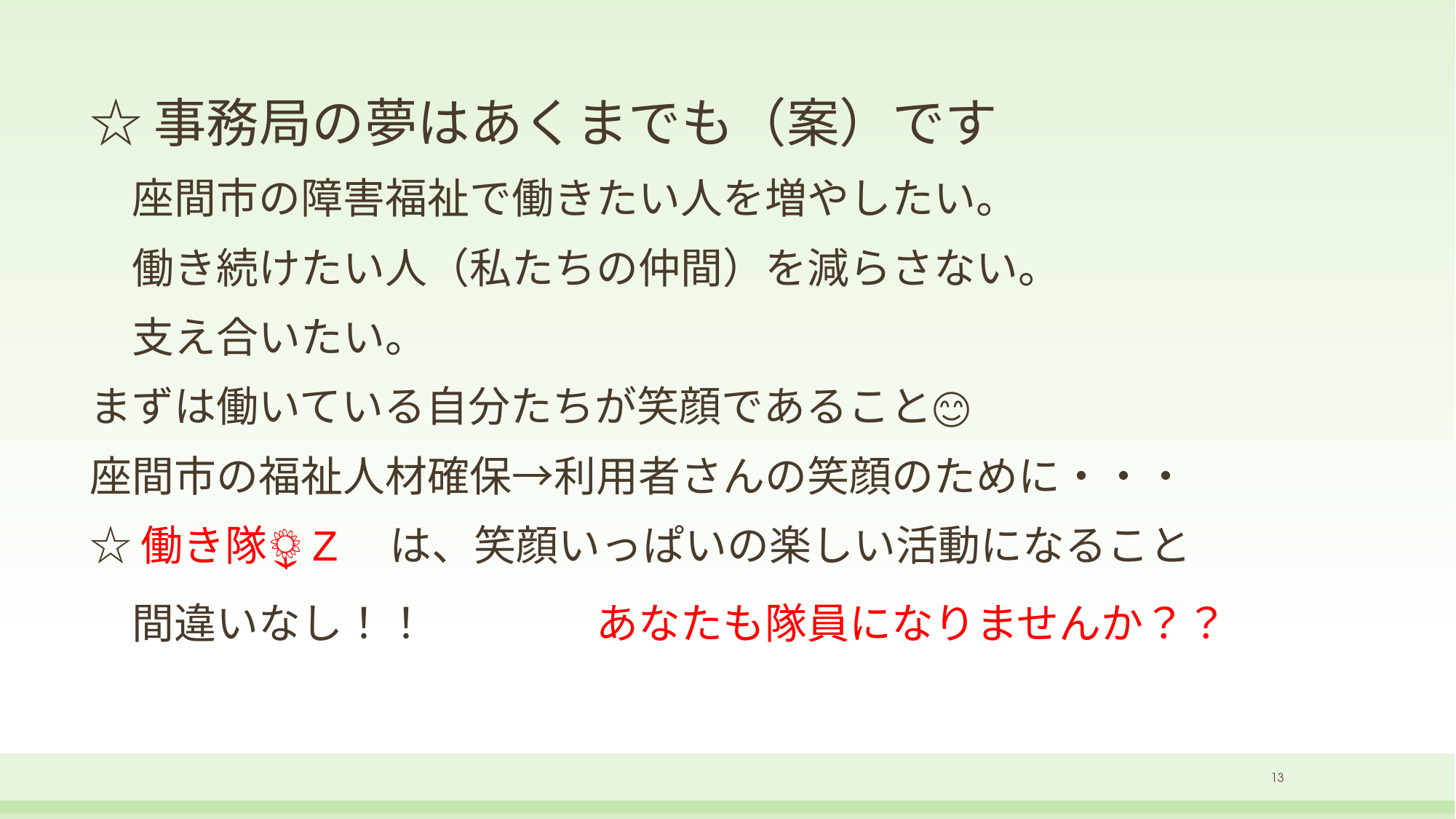

☆事務局の夢はあくまでも（案）です
　座間市の障害福祉で働きたい人を増やしたい。
　働き続けたい人（私たちの仲間）を減らさない。
　支え合いたい。
まずは働いている自分たちが笑顔であること😊
座間市の福祉人材確保→利用者さんの笑顔のために・・・
☆働き隊🌻Z　は、笑顔いっぱいの楽しい活動になること
　間違いなし！！　　　　あなたも隊員になりませんか？？
13